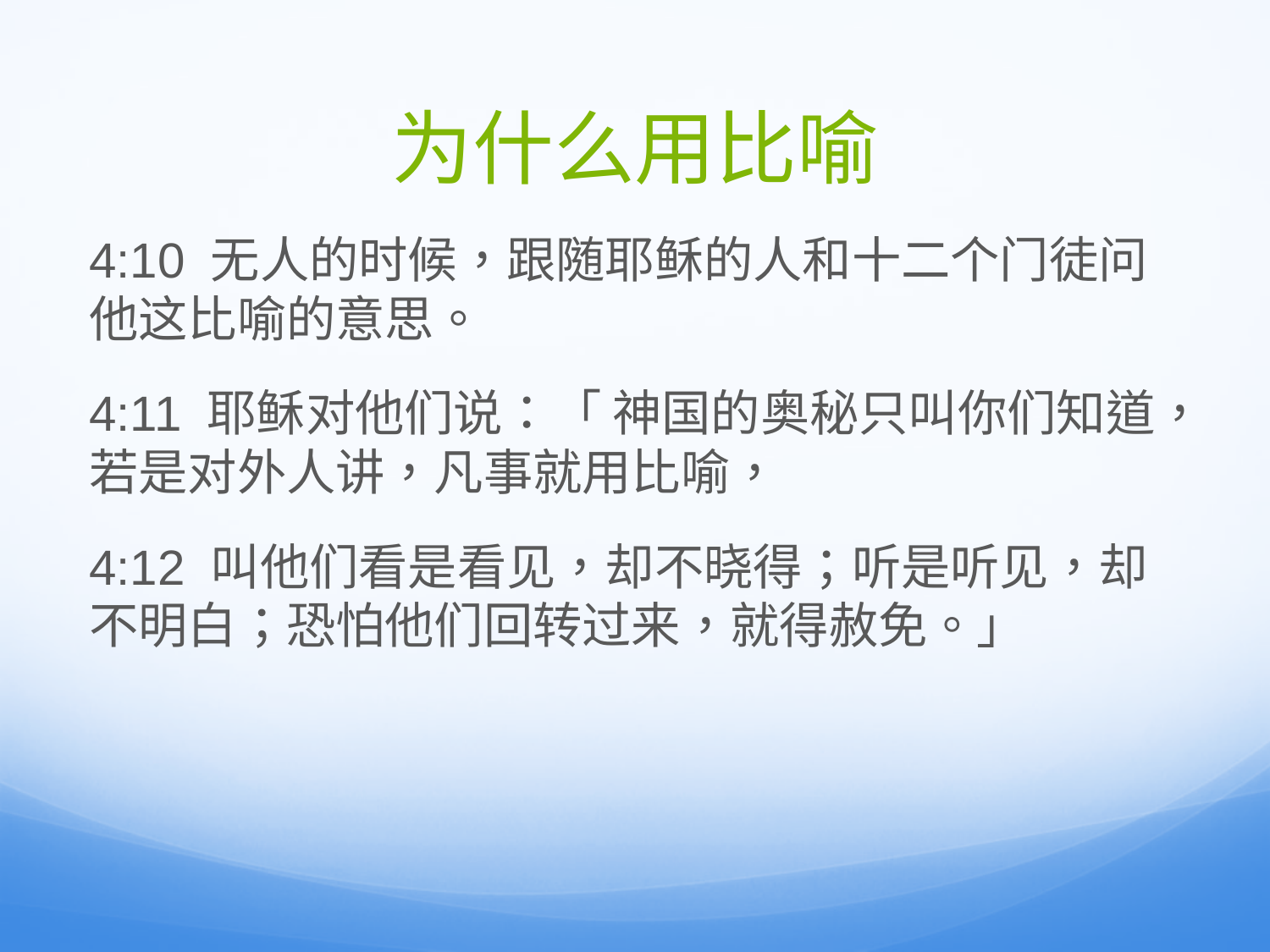

# 为什么用比喻
4:10 无人的时候，跟随耶稣的人和十二个门徒问他这比喻的意思。
4:11 耶稣对他们说：「 神国的奥秘只叫你们知道，若是对外人讲，凡事就用比喻，
4:12 叫他们看是看见，却不晓得；听是听见，却不明白；恐怕他们回转过来，就得赦免。」